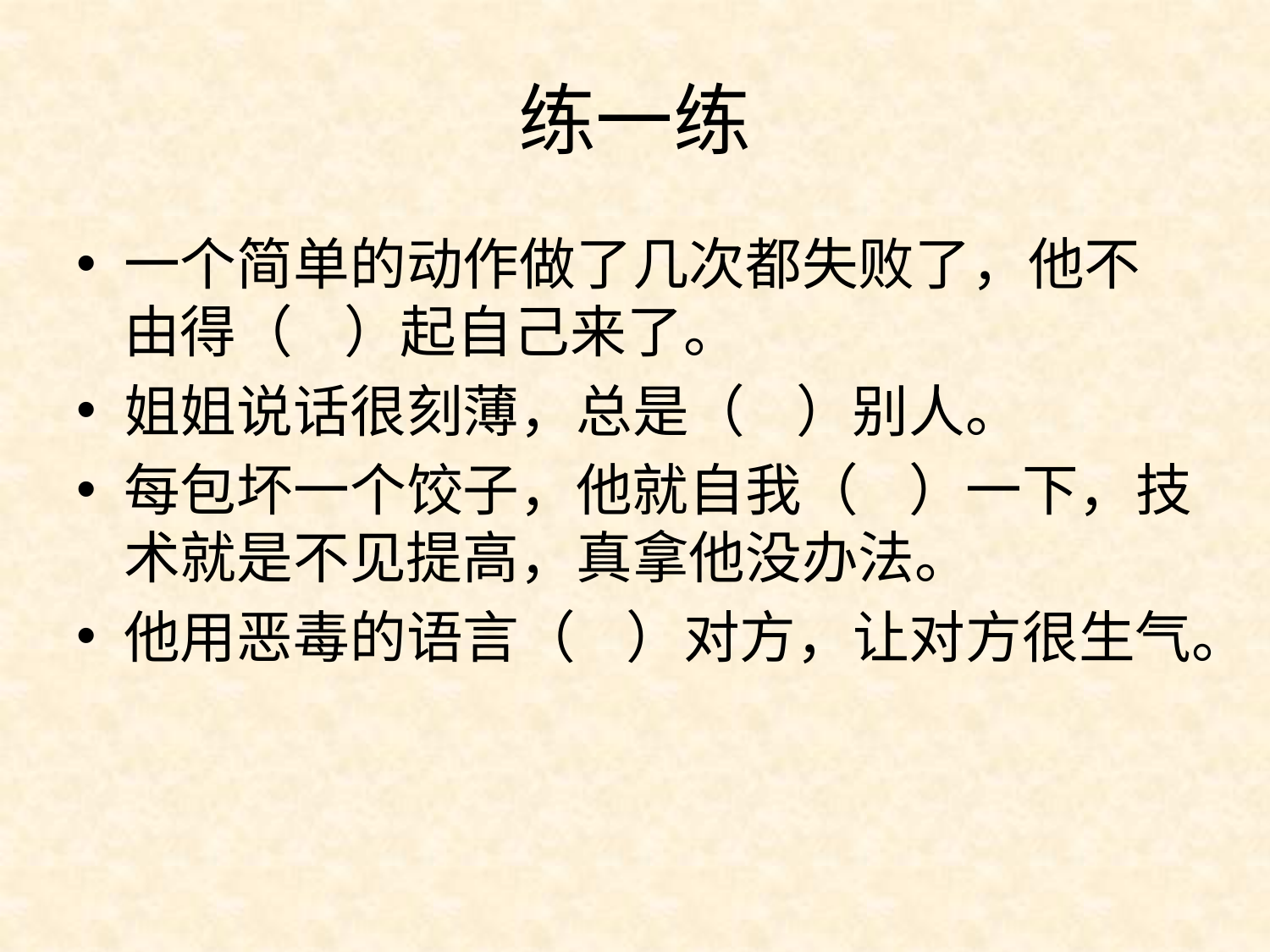

# 练一练
一个简单的动作做了几次都失败了，他不由得（    ）起自己来了。
姐姐说话很刻薄，总是（    ）别人。
每包坏一个饺子，他就自我（    ）一下，技术就是不见提高，真拿他没办法。
他用恶毒的语言（    ）对方，让对方很生气。